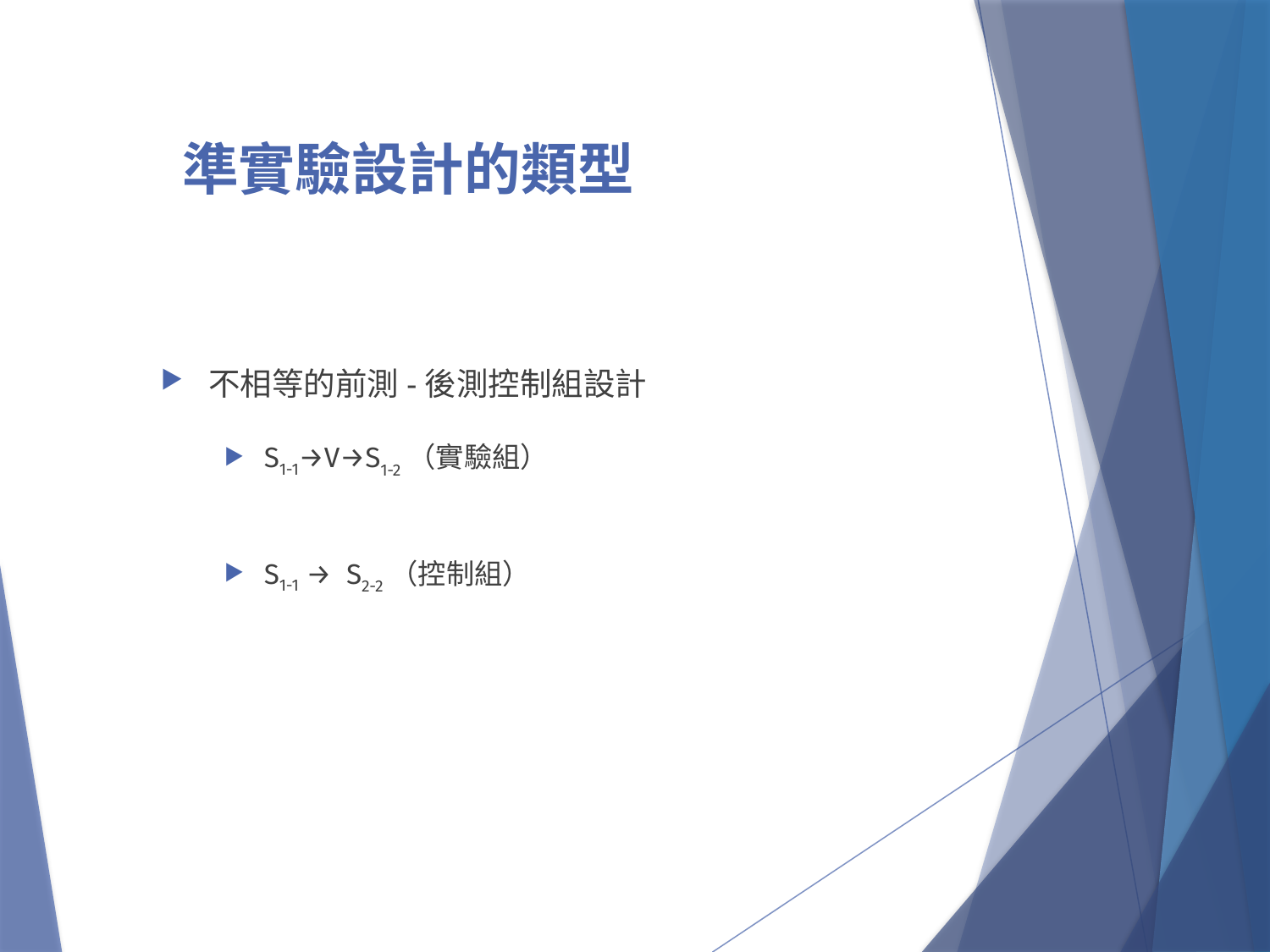

# 準實驗設計的類型
不相等的前測-後測控制組設計
S1-1→V→S1-2（實驗組）

S1-1 →  S2-2（控制組）